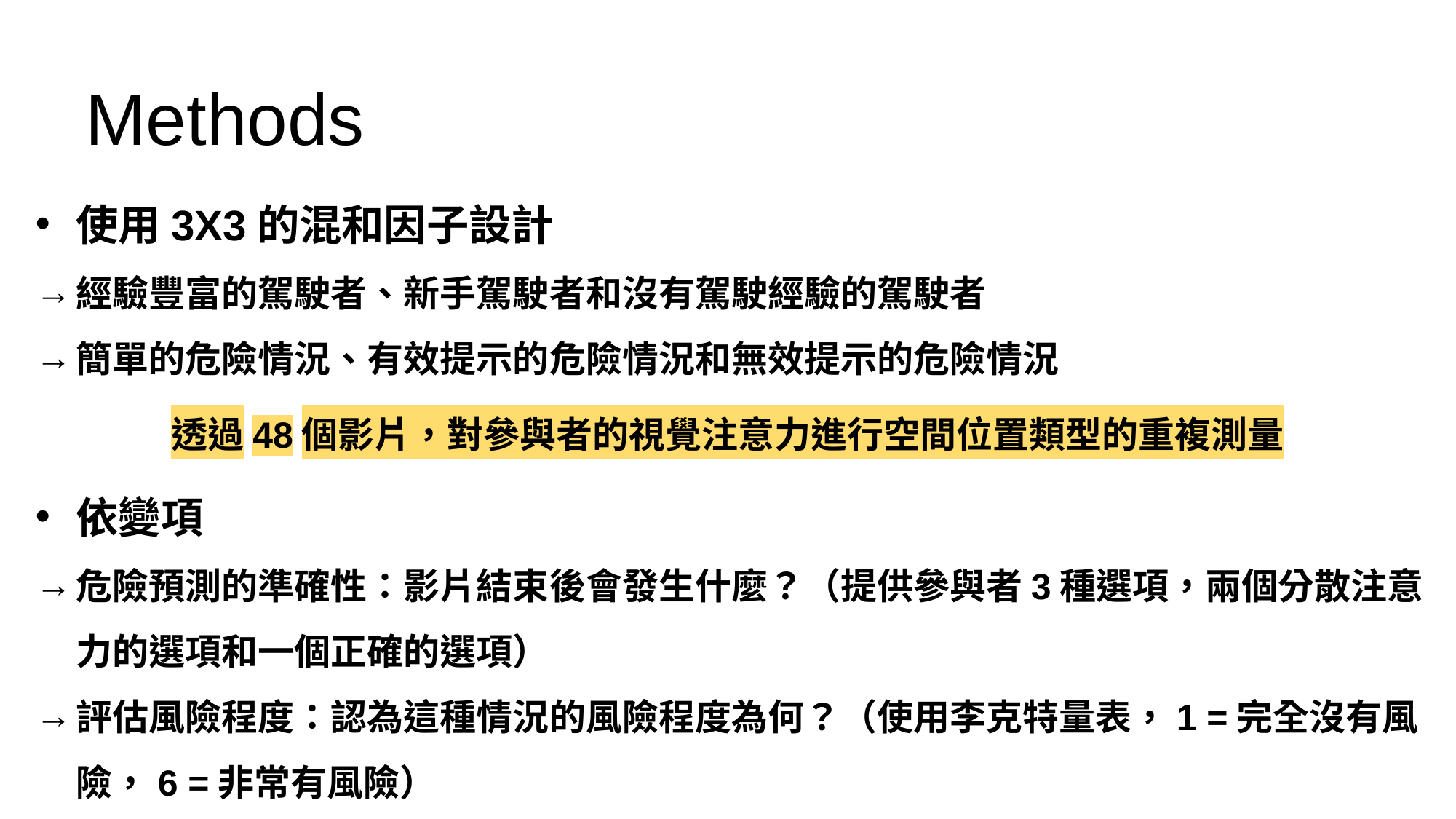

Methods
使用3X3的混和因子設計
經驗豐富的駕駛者、新手駕駛者和沒有駕駛經驗的駕駛者
簡單的危險情況、有效提示的危險情況和無效提示的危險情況
透過48個影片，對參與者的視覺注意力進行空間位置類型的重複測量
依變項
危險預測的準確性：影片結束後會發生什麼？（提供參與者3種選項，兩個分散注意力的選項和一個正確的選項）
評估風險程度：認為這種情況的風險程度為何？（使用李克特量表，1 =完全沒有風險，6 =非常有風險）